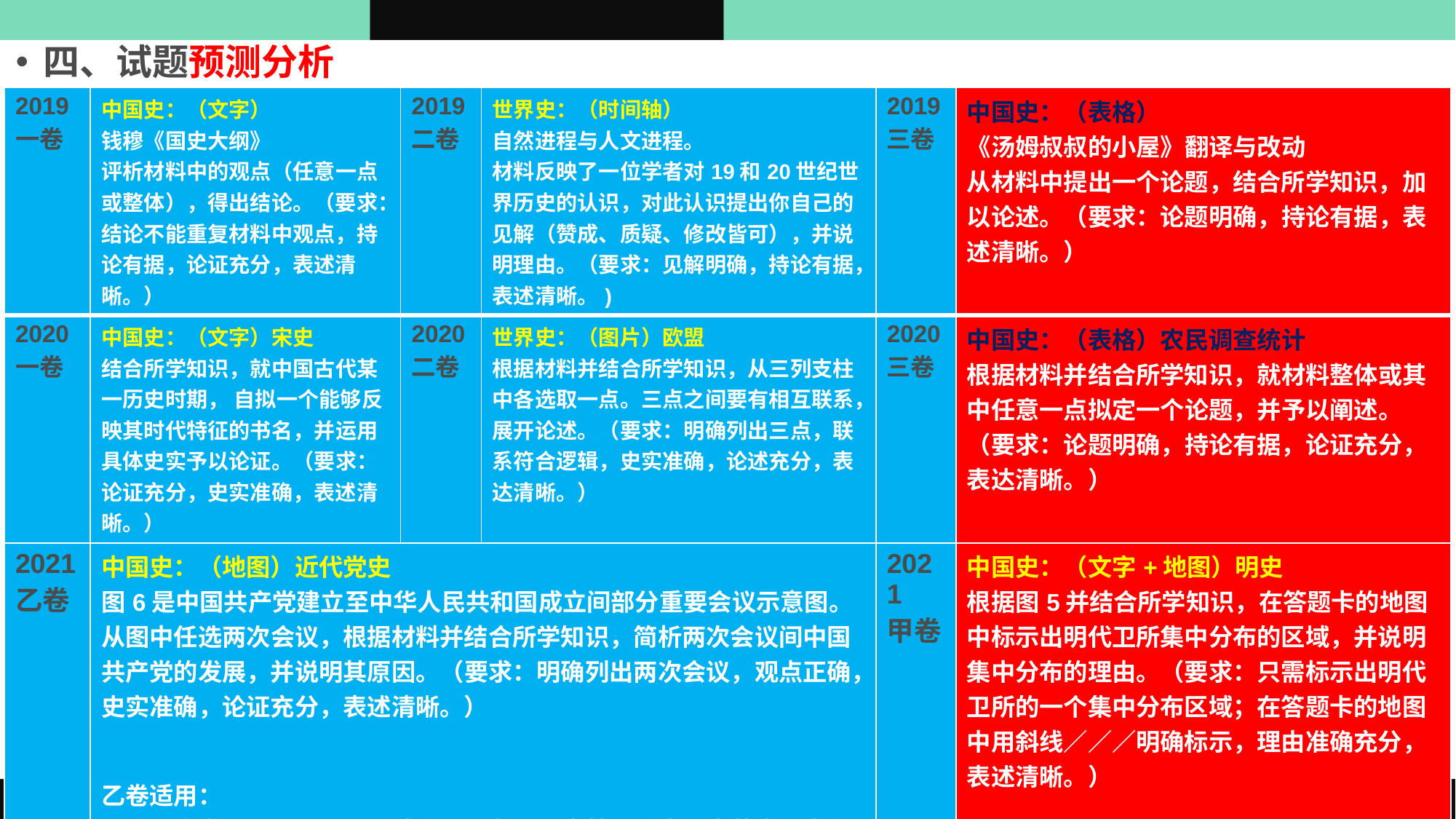

四、试题预测分析

| 2019 一卷 | 中国史：（文字） 钱穆《国史大纲》 评析材料中的观点（任意一点或整体），得出结论。（要求：结论不能重复材料中观点，持论有据，论证充分，表述清晰。） | 2019 二卷 | 世界史：（时间轴） 自然进程与人文进程。 材料反映了一位学者对19和20世纪世界历史的认识，对此认识提出你自己的见解（赞成、质疑、修改皆可），并说明理由。（要求：见解明确，持论有据，表述清晰。) | 2019 三卷 | 中国史：（表格） 《汤姆叔叔的小屋》翻译与改动 从材料中提出一个论题，结合所学知识，加以论述。（要求：论题明确，持论有据，表述清晰。） |
| --- | --- | --- | --- | --- | --- |
| 2020 一卷 | 中国史：（文字）宋史 结合所学知识，就中国古代某一历史时期， 自拟一个能够反映其时代特征的书名，并运用具体史实予以论证。（要求：论证充分，史实准确，表述清晰。） | 2020 二卷 | 世界史：（图片）欧盟 根据材料并结合所学知识，从三列支柱中各选取一点。三点之间要有相互联系，展开论述。（要求：明确列出三点，联系符合逻辑，史实准确，论述充分，表达清晰。） | 2020 三卷 | 中国史：（表格）农民调查统计 根据材料并结合所学知识，就材料整体或其中任意一点拟定一个论题，并予以阐述。（要求：论题明确，持论有据，论证充分，表达清晰。） |
| 2021乙卷 | 中国史：（地图）近代党史 图6是中国共产党建立至中华人民共和国成立间部分重要会议示意图。从图中任选两次会议，根据材料并结合所学知识，简析两次会议间中国共产党的发展，并说明其原因。（要求：明确列出两次会议，观点正确，史实准确，论证充分，表述清晰。） 乙卷适用： 河南、安徽、江西、山西、陕西、黑龙江、吉林、甘肃、内蒙古、青海、宁夏、新疆 |  |  | 2021 甲卷 | 中国史：（文字+地图）明史 根据图5并结合所学知识，在答题卡的地图中标示出明代卫所集中分布的区域，并说明集中分布的理由。（要求：只需标示出明代卫所的一个集中分布区域；在答题卡的地图中用斜线／／／明确标示，理由准确充分，表述清晰。） 甲卷适用： 四川、云南、广西、贵州、西藏 |